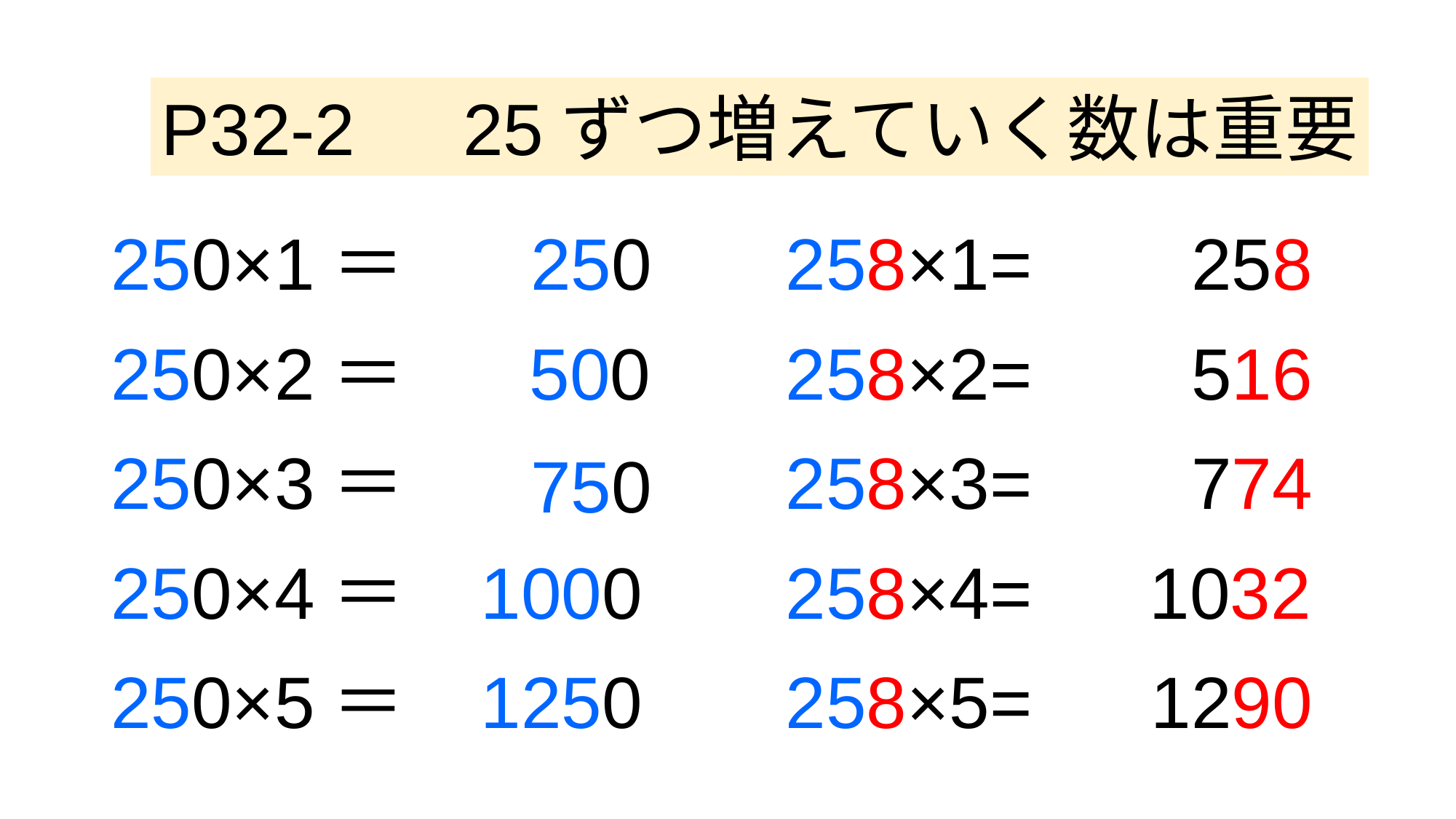

P32-2　25ずつ増えていく数は重要
250×1＝
250
258×1=
0258
250×2＝
500
258×2=
0516
250×3＝
258×3=
0774
750
250×4＝
1000
258×4=
1032
250×5＝
1250
258×5=
1290